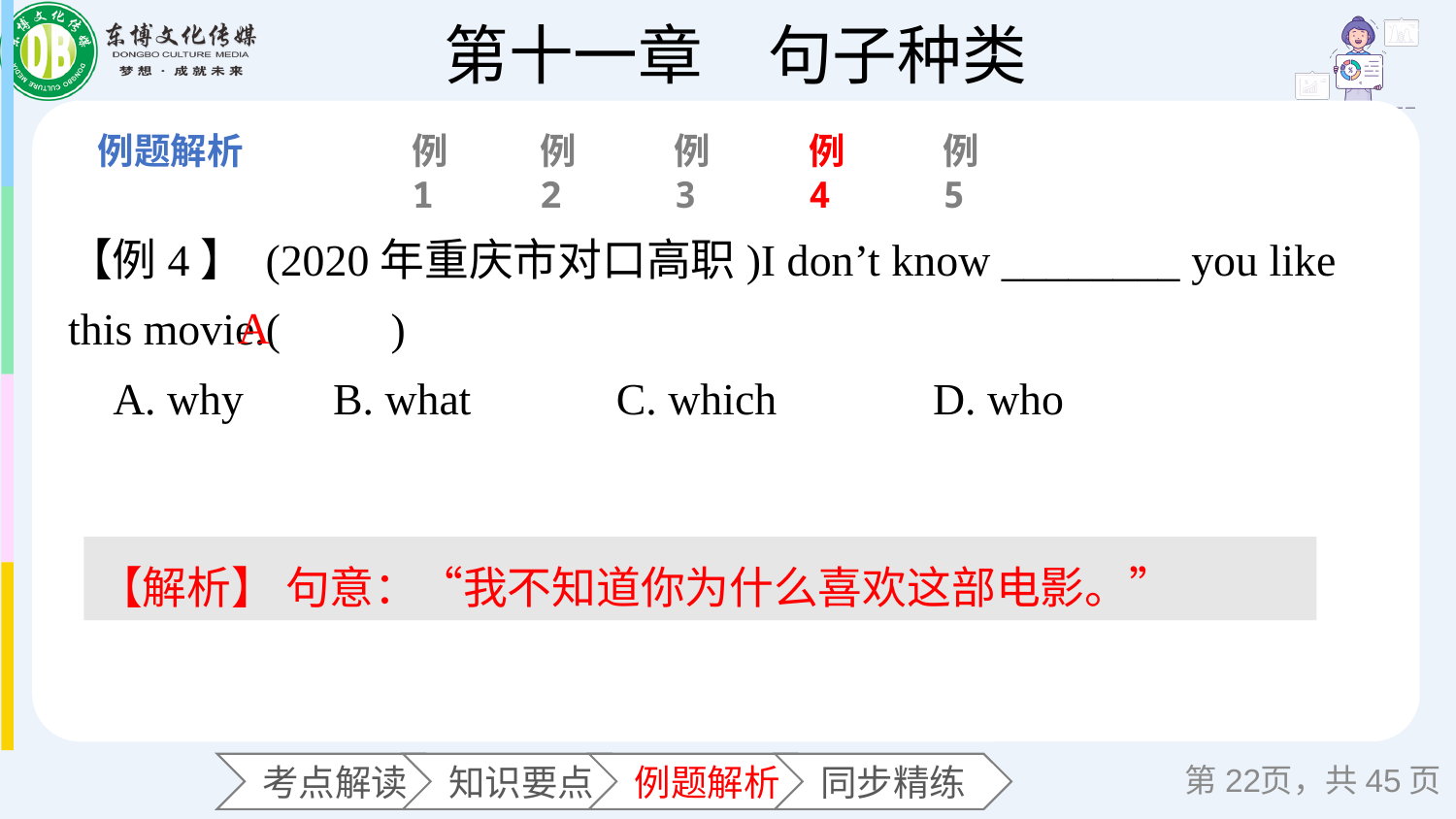

例1
例2
例3
例4
例5
【例4】 (2020年重庆市对口高职)I don’t know ________ you like this movie.(　　)
    A. why        B. what             C. which              D. who

A
【解析】 句意：“我不知道你为什么喜欢这部电影。”
第22页，共45页